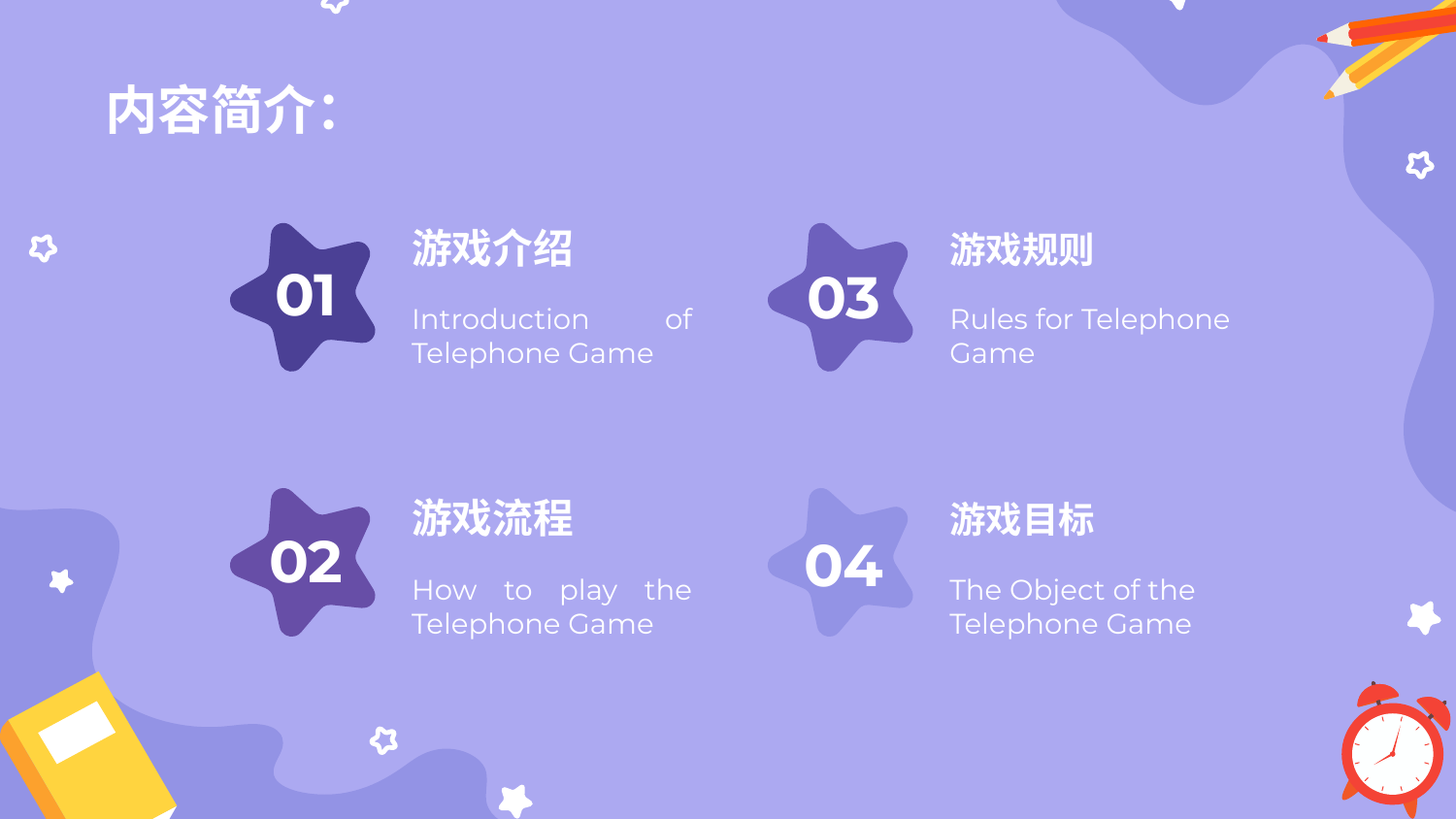

内容简介：
游戏介绍
游戏规则

# 01
03
Introduction of Telephone Game
Rules for Telephone Game
游戏流程
游戏目标

02
04
How to play the Telephone Game
The Object of the Telephone Game